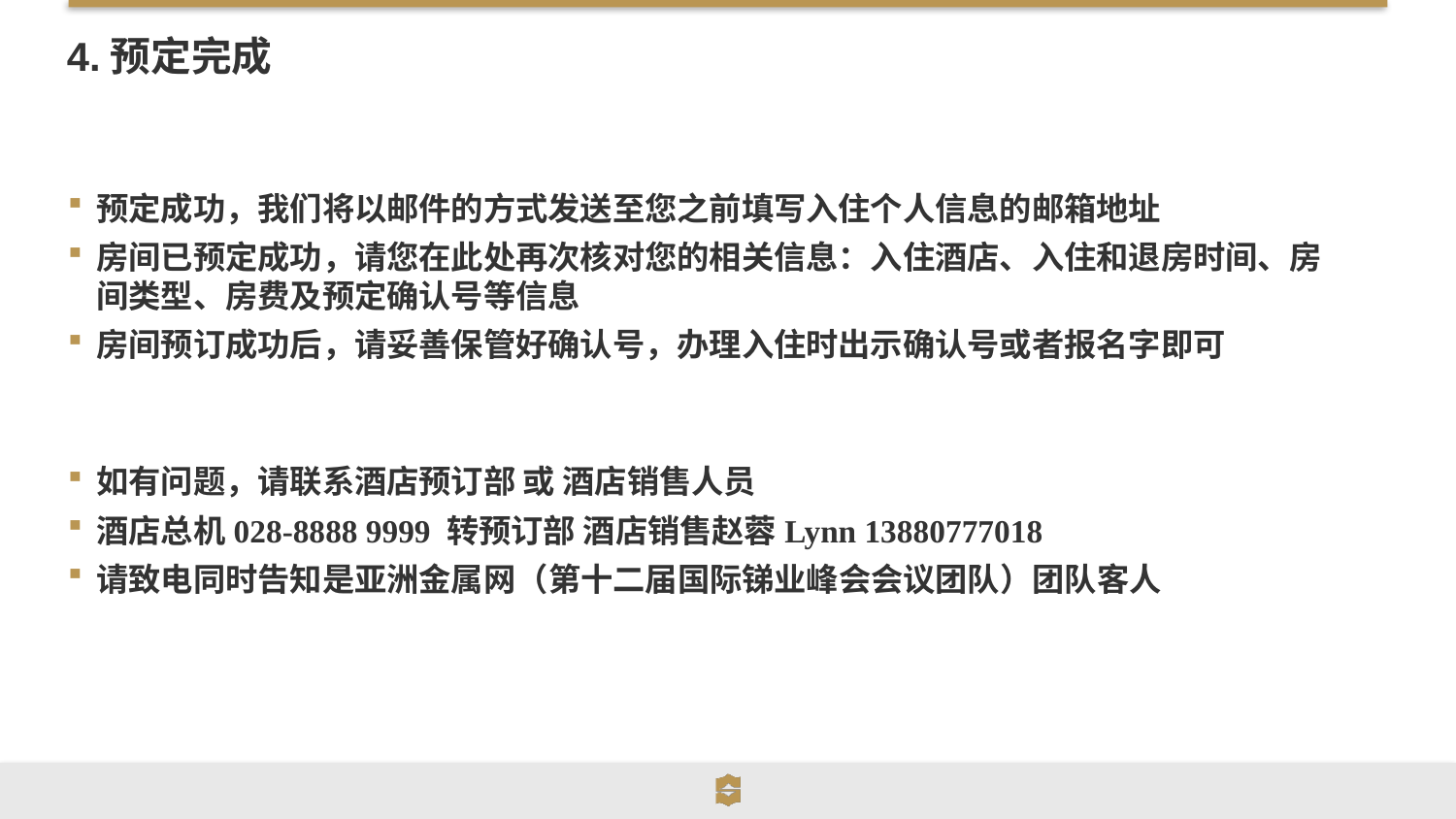

# 4.预定完成

预定成功，我们将以邮件的方式发送至您之前填写入住个人信息的邮箱地址
房间已预定成功，请您在此处再次核对您的相关信息：入住酒店、入住和退房时间、房间类型、房费及预定确认号等信息
房间预订成功后，请妥善保管好确认号，办理入住时出示确认号或者报名字即可

如有问题，请联系酒店预订部 或 酒店销售人员
酒店总机028-8888 9999 转预订部 酒店销售赵蓉Lynn 13880777018
请致电同时告知是亚洲金属网（第十二届国际锑业峰会会议团队）团队客人